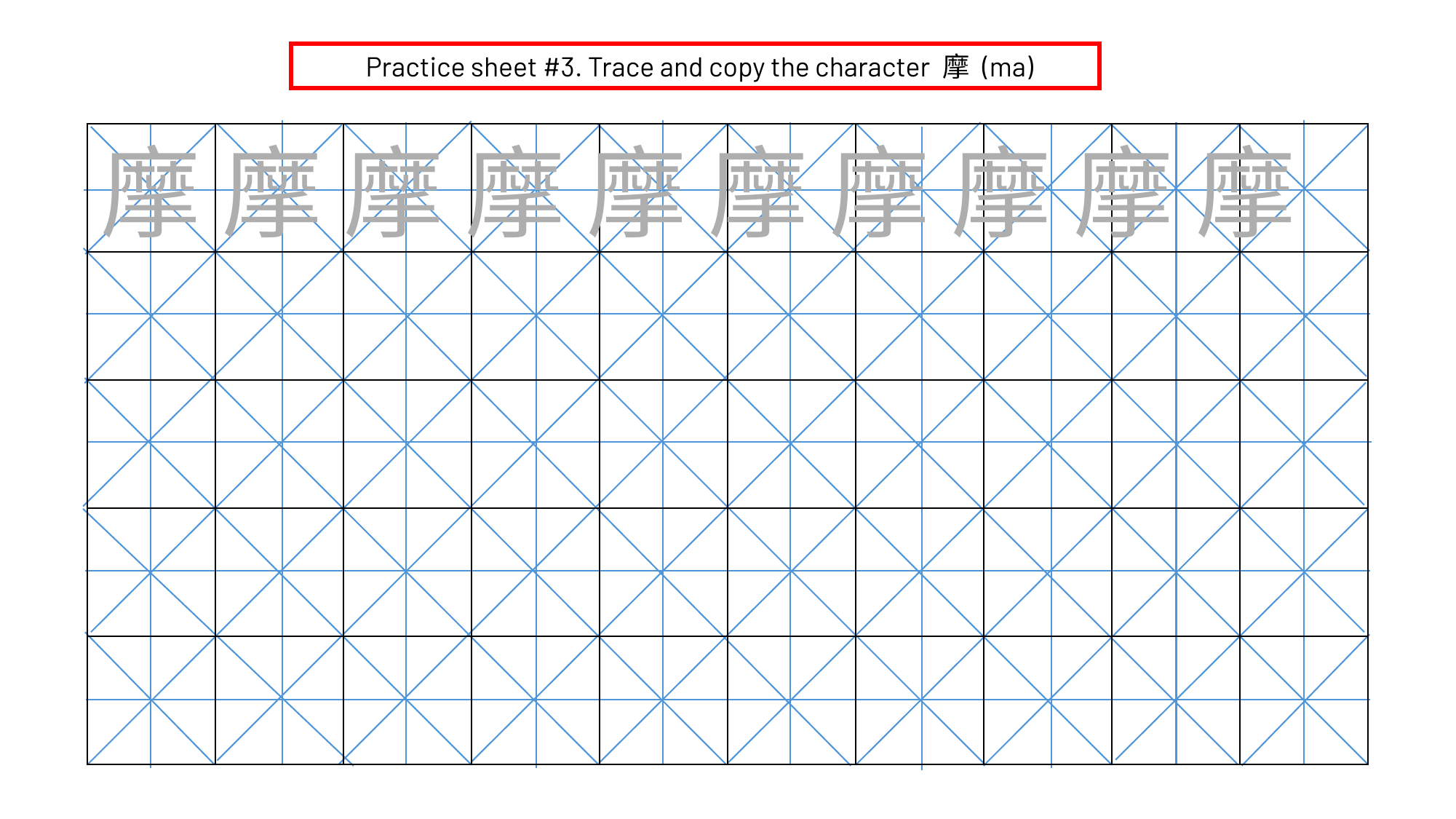

Practice sheet #3. Trace and copy the character 摩 (ma)

|  |  |  |  |  |  |  |  |  |  |
| --- | --- | --- | --- | --- | --- | --- | --- | --- | --- |
|  |  |  |  |  |  |  |  |  |  |
|  |  |  |  |  |  |  |  |  |  |
|  |  |  |  |  |  |  |  |  |  |
|  |  |  |  |  |  |  |  |  |  |
摩 摩 摩 摩 摩 摩 摩 摩 摩 摩